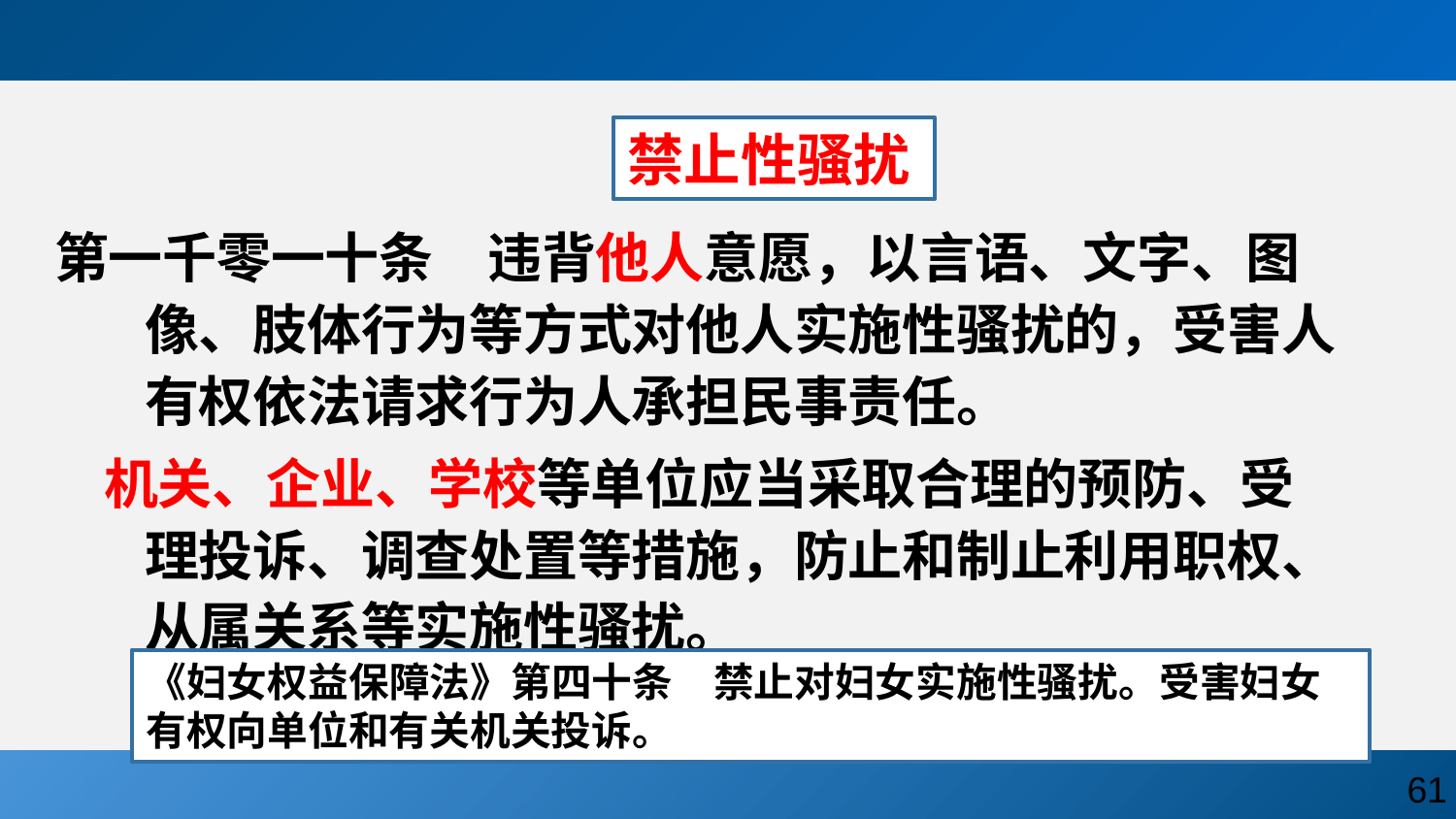

禁止性骚扰
第一千零一十条  违背他人意愿，以言语、文字、图像、肢体行为等方式对他人实施性骚扰的，受害人有权依法请求行为人承担民事责任。
   机关、企业、学校等单位应当采取合理的预防、受理投诉、调查处置等措施，防止和制止利用职权、从属关系等实施性骚扰。

《妇女权益保障法》第四十条　禁止对妇女实施性骚扰。受害妇女有权向单位和有关机关投诉。
61